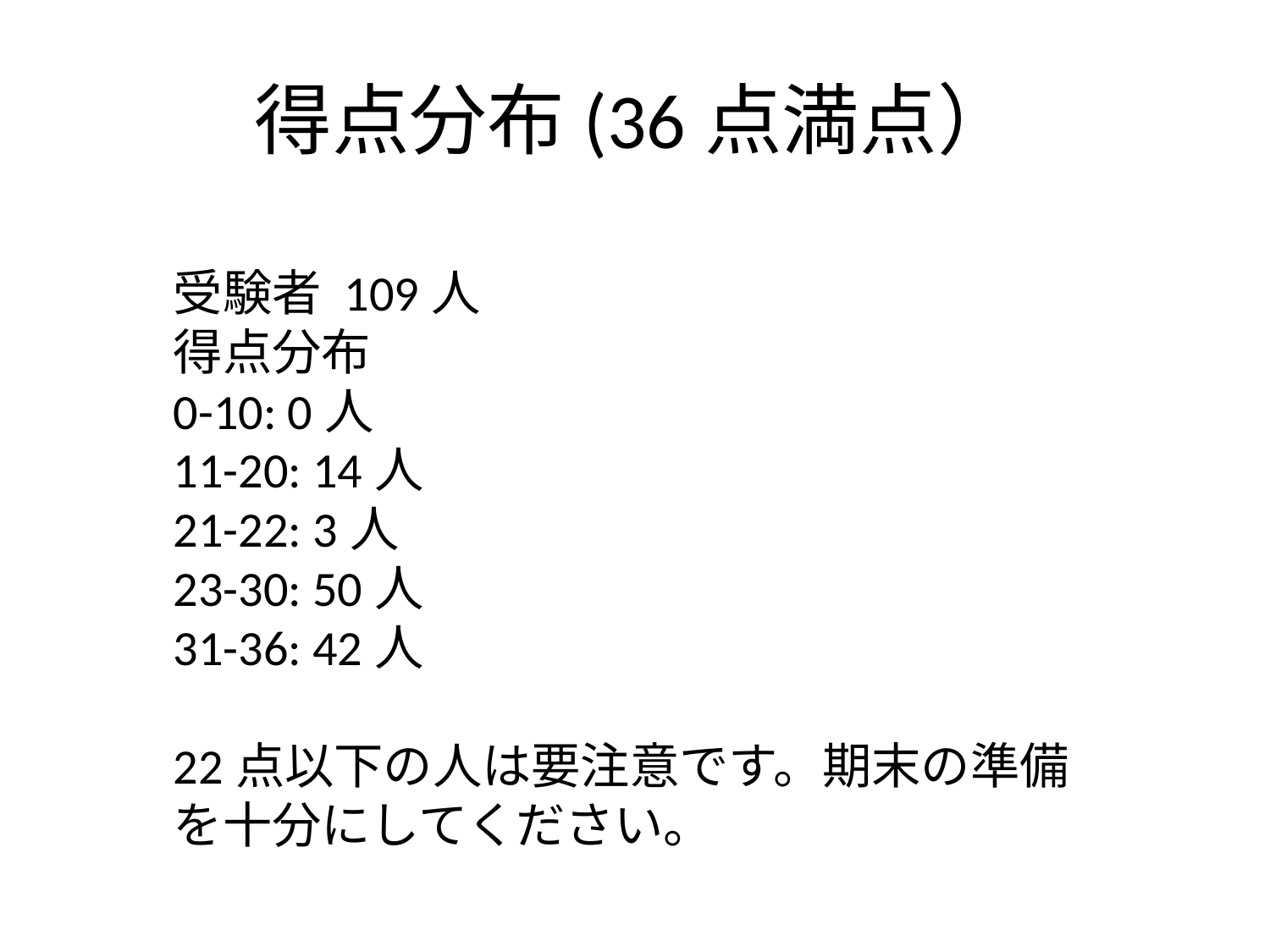

# 得点分布(36点満点）
受験者 109人
得点分布
0-10: 0人
11-20: 14人
21-22: 3人
23-30: 50人
31-36: 42人

22点以下の人は要注意です。期末の準備を十分にしてください。